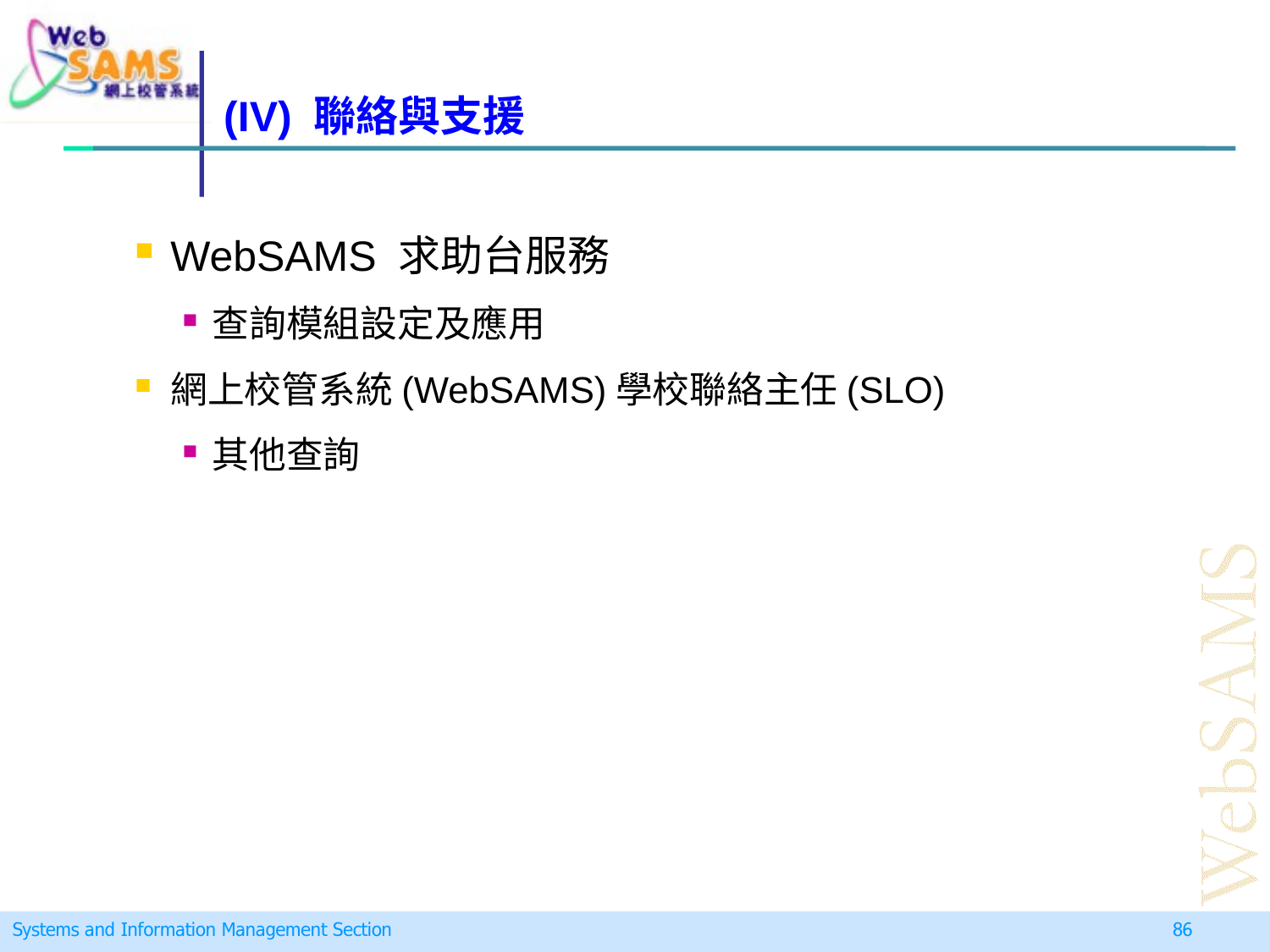

# (IV) 聯絡與支援
WebSAMS 求助台服務
查詢模組設定及應用
網上校管系統(WebSAMS)學校聯絡主任(SLO)
其他查詢